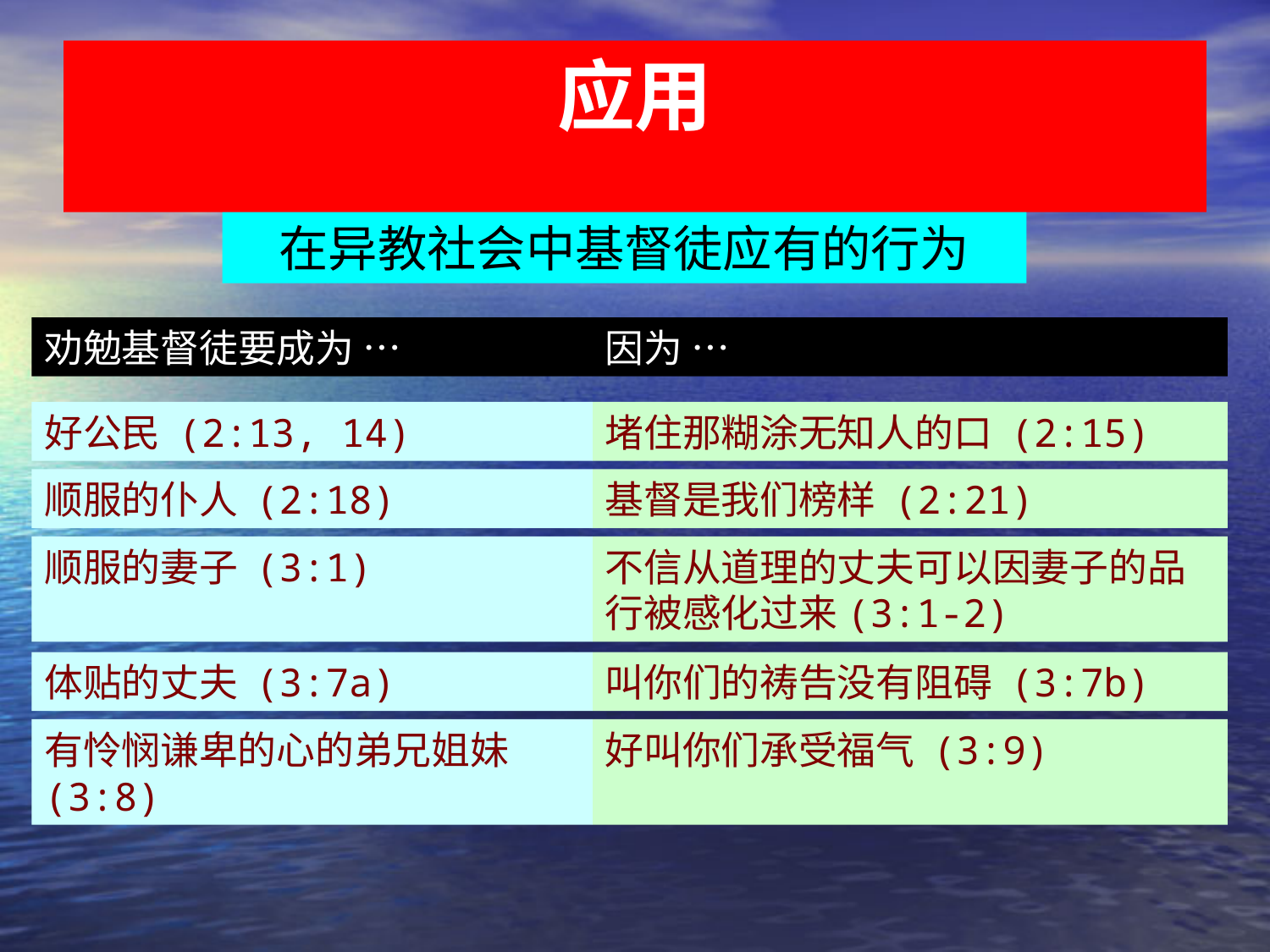

应用
在异教社会中基督徒应有的行为
劝勉基督徒要成为 …
因为 …
好公民 (2:13, 14)
堵住那糊涂无知人的口 (2:15)
顺服的仆人 (2:18)
基督是我们榜样 (2:21)
顺服的妻子 (3:1)

不信从道理的丈夫可以因妻子的品行被感化过来(3:1-2)
体贴的丈夫 (3:7a)
叫你们的祷告没有阻碍 (3:7b)
有怜悯谦卑的心的弟兄姐妹 (3:8)
好叫你们承受福气 (3:9)